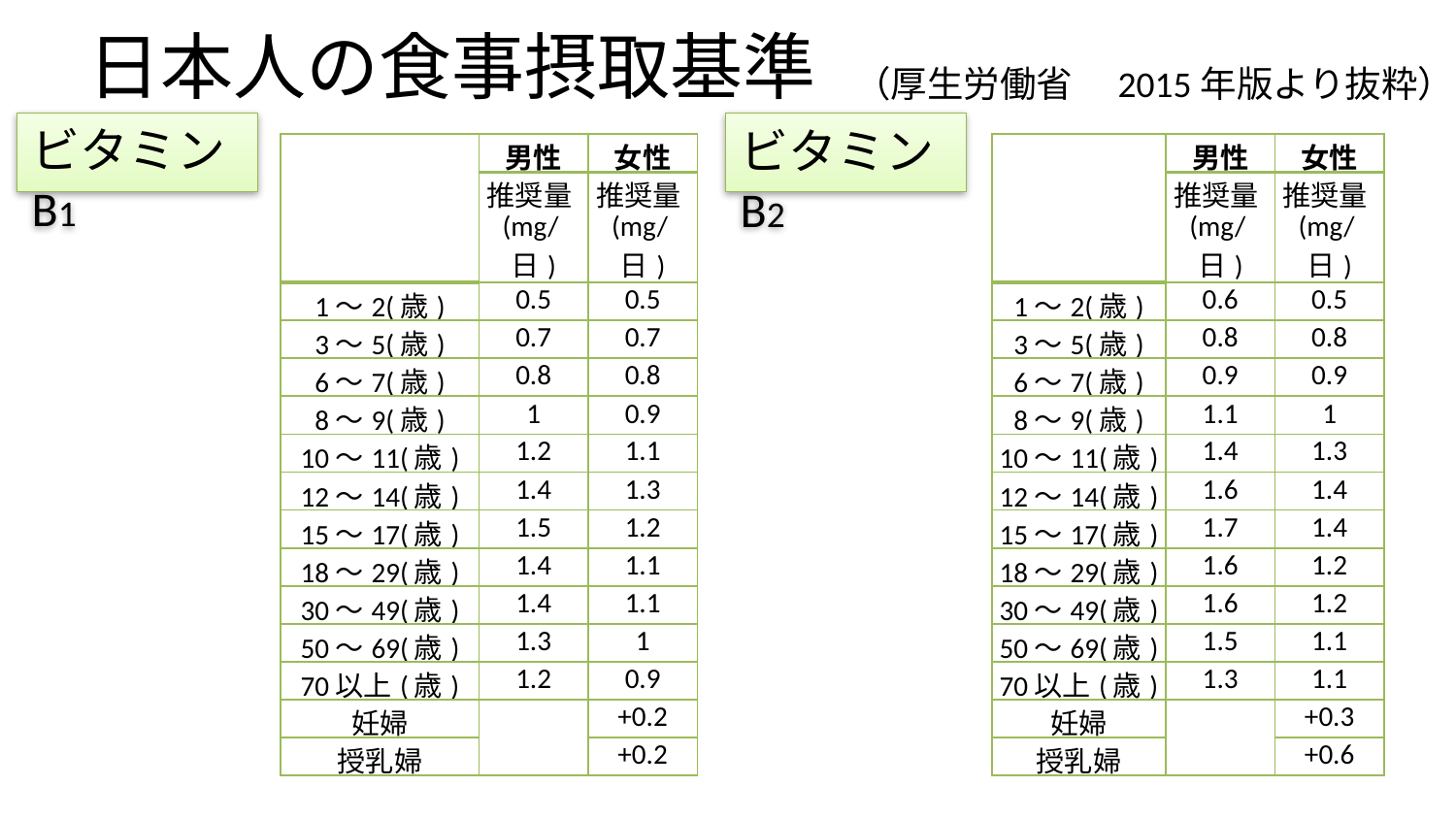

# 日本人の食事摂取基準
（厚生労働省　2015年版より抜粋）
ビタミンB1
ビタミンB2
|  | 男性 | 女性 |
| --- | --- | --- |
|  | 推奨量(mg/日) | 推奨量(mg/日) |
| 1～2(歳) | 0.5 | 0.5 |
| 3～5(歳) | 0.7 | 0.7 |
| 6～7(歳) | 0.8 | 0.8 |
| 8～9(歳) | 1 | 0.9 |
| 10～11(歳) | 1.2 | 1.1 |
| 12～14(歳) | 1.4 | 1.3 |
| 15～17(歳) | 1.5 | 1.2 |
| 18～29(歳) | 1.4 | 1.1 |
| 30～49(歳) | 1.4 | 1.1 |
| 50～69(歳) | 1.3 | 1 |
| 70以上(歳) | 1.2 | 0.9 |
| 妊婦 |  | +0.2 |
| 授乳婦 |  | +0.2 |
|  | 男性 | 女性 |
| --- | --- | --- |
|  | 推奨量(mg/日) | 推奨量(mg/日) |
| 1～2(歳) | 0.6 | 0.5 |
| 3～5(歳) | 0.8 | 0.8 |
| 6～7(歳) | 0.9 | 0.9 |
| 8～9(歳) | 1.1 | 1 |
| 10～11(歳) | 1.4 | 1.3 |
| 12～14(歳) | 1.6 | 1.4 |
| 15～17(歳) | 1.7 | 1.4 |
| 18～29(歳) | 1.6 | 1.2 |
| 30～49(歳) | 1.6 | 1.2 |
| 50～69(歳) | 1.5 | 1.1 |
| 70以上(歳) | 1.3 | 1.1 |
| 妊婦 |  | +0.3 |
| 授乳婦 |  | +0.6 |